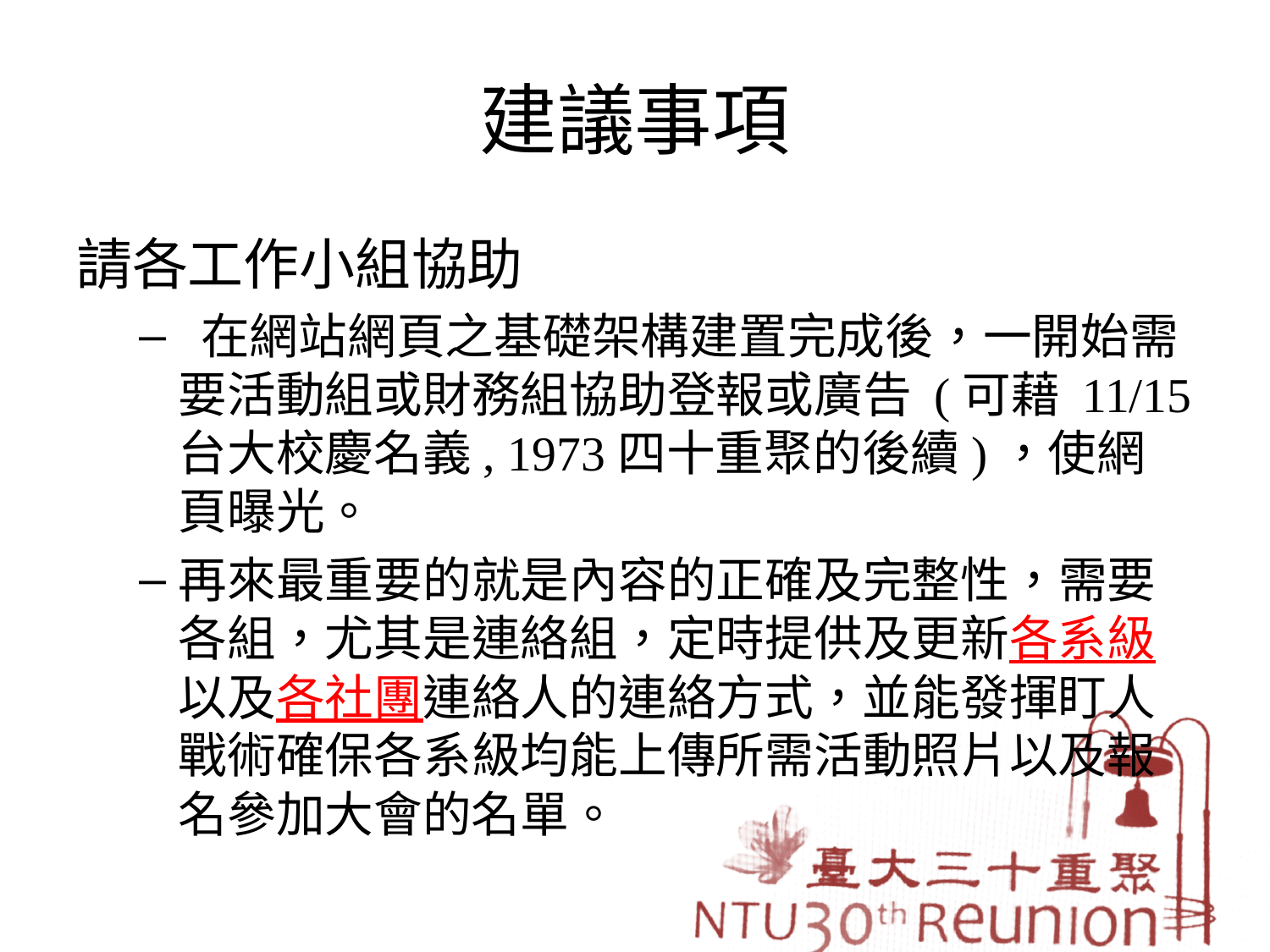

# 建議事項
請各工作小組協助
 在網站網頁之基礎架構建置完成後，一開始需要活動組或財務組協助登報或廣告 (可藉 11/15 台大校慶名義, 1973四十重聚的後續)，使網頁曝光。
再來最重要的就是內容的正確及完整性，需要各組，尤其是連絡組，定時提供及更新各系級以及各社團連絡人的連絡方式，並能發揮盯人戰術確保各系級均能上傳所需活動照片以及報名參加大會的名單。